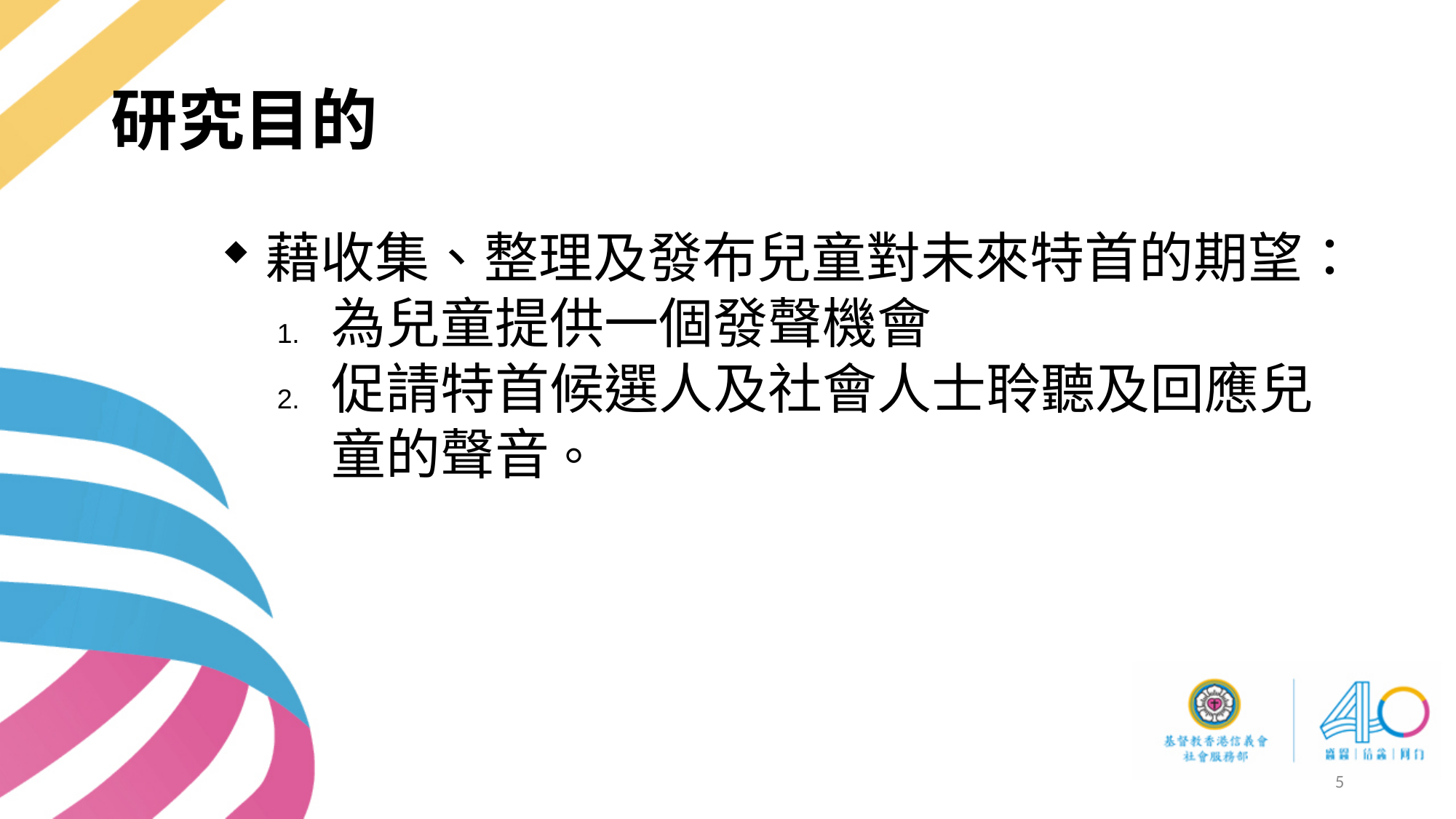

# 研究目的
藉收集、整理及發布兒童對未來特首的期望：
為兒童提供一個發聲機會
促請特首候選人及社會人士聆聽及回應兒童的聲音。
5